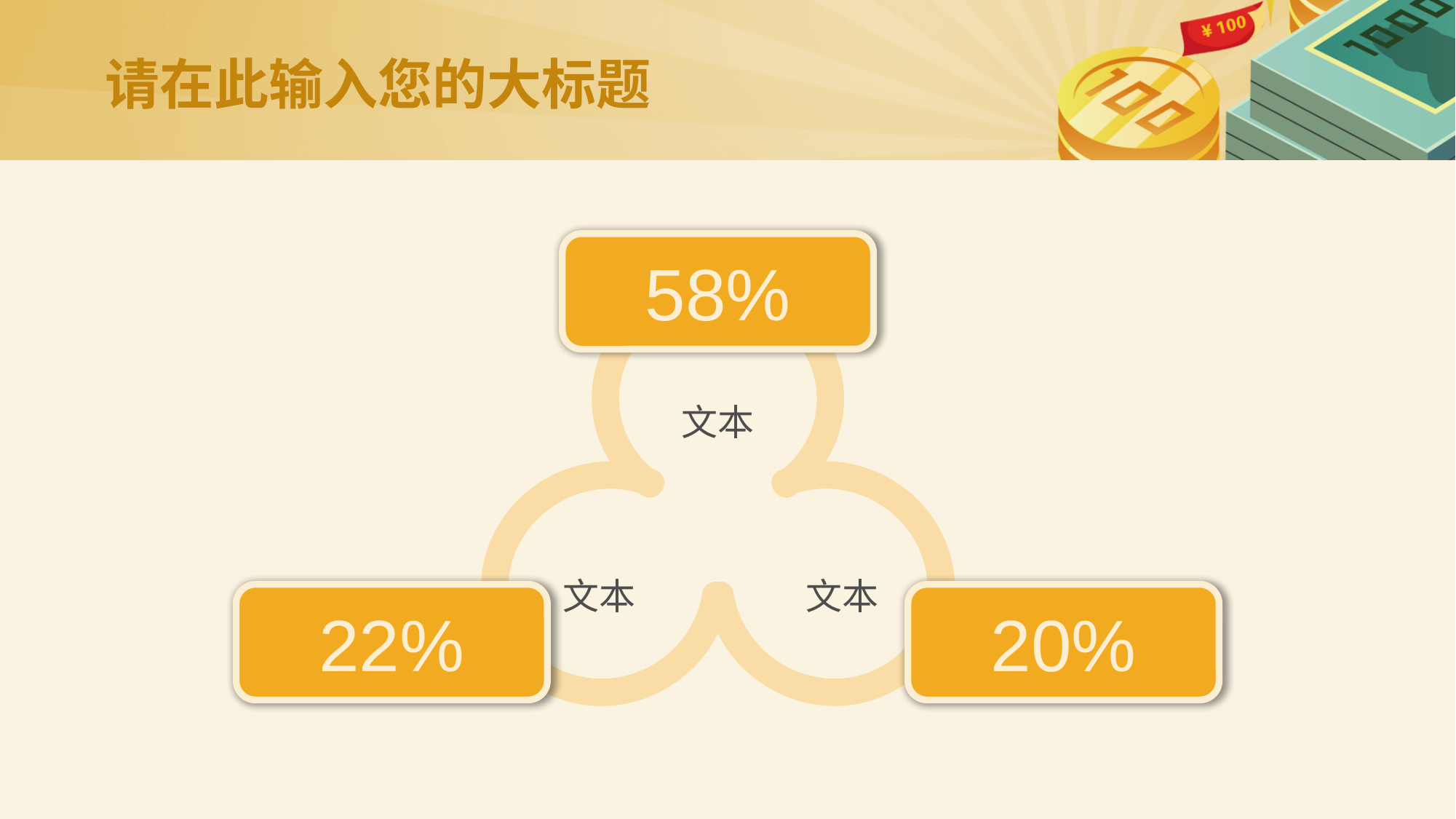

# 请在此输入您的大标题
58%

文本

文本
文本
22%
20%